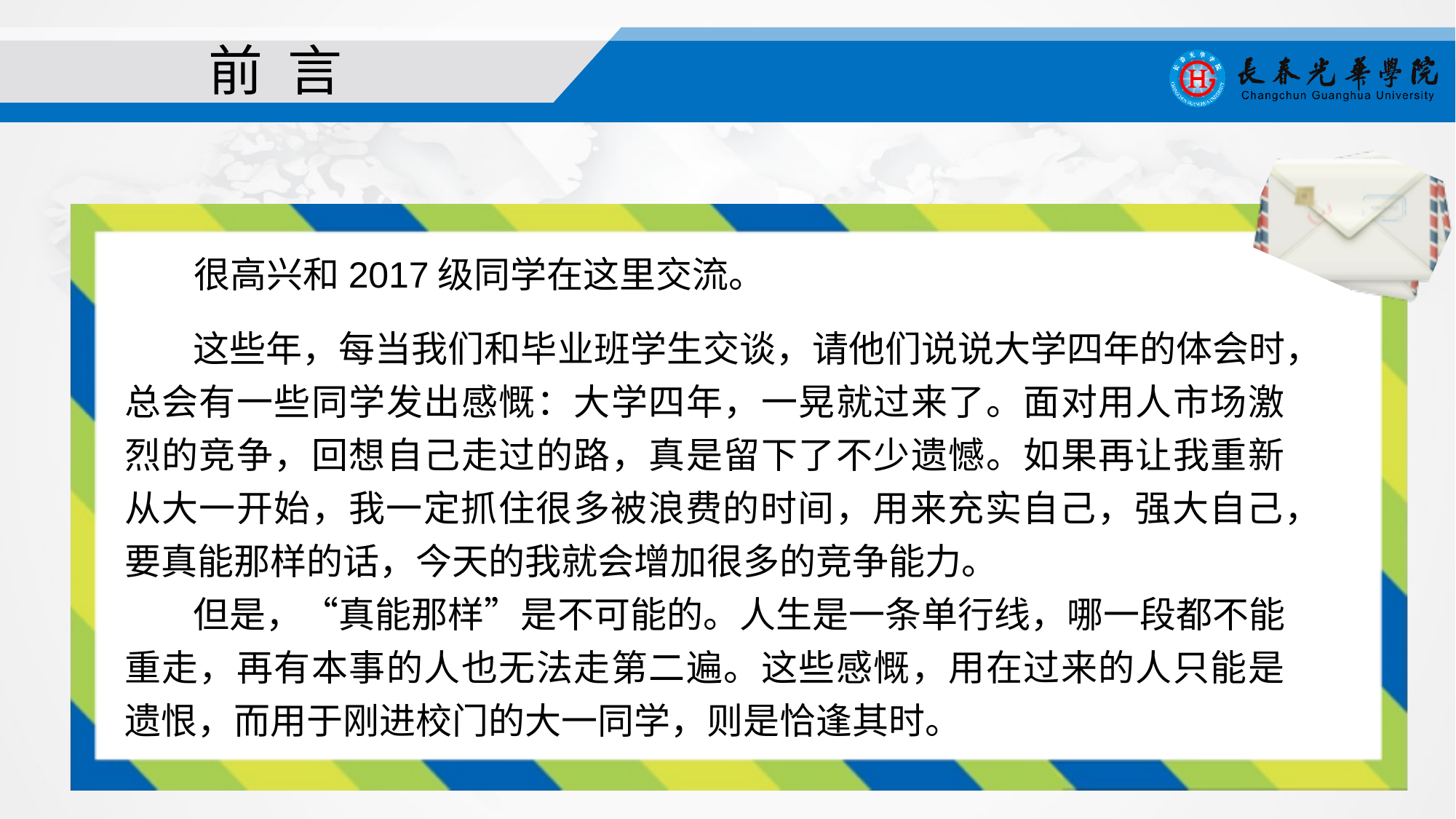

前  言

   很高兴和2017级同学在这里交流。
这些年，每当我们和毕业班学生交谈，请他们说说大学四年的体会时，总会有一些同学发出感慨：大学四年，一晃就过来了。面对用人市场激烈的竞争，回想自己走过的路，真是留下了不少遗憾。如果再让我重新从大一开始，我一定抓住很多被浪费的时间，用来充实自己，强大自己，要真能那样的话，今天的我就会增加很多的竞争能力。
但是，“真能那样”是不可能的。人生是一条单行线，哪一段都不能重走，再有本事的人也无法走第二遍。这些感慨，用在过来的人只能是遗恨，而用于刚进校门的大一同学，则是恰逢其时。